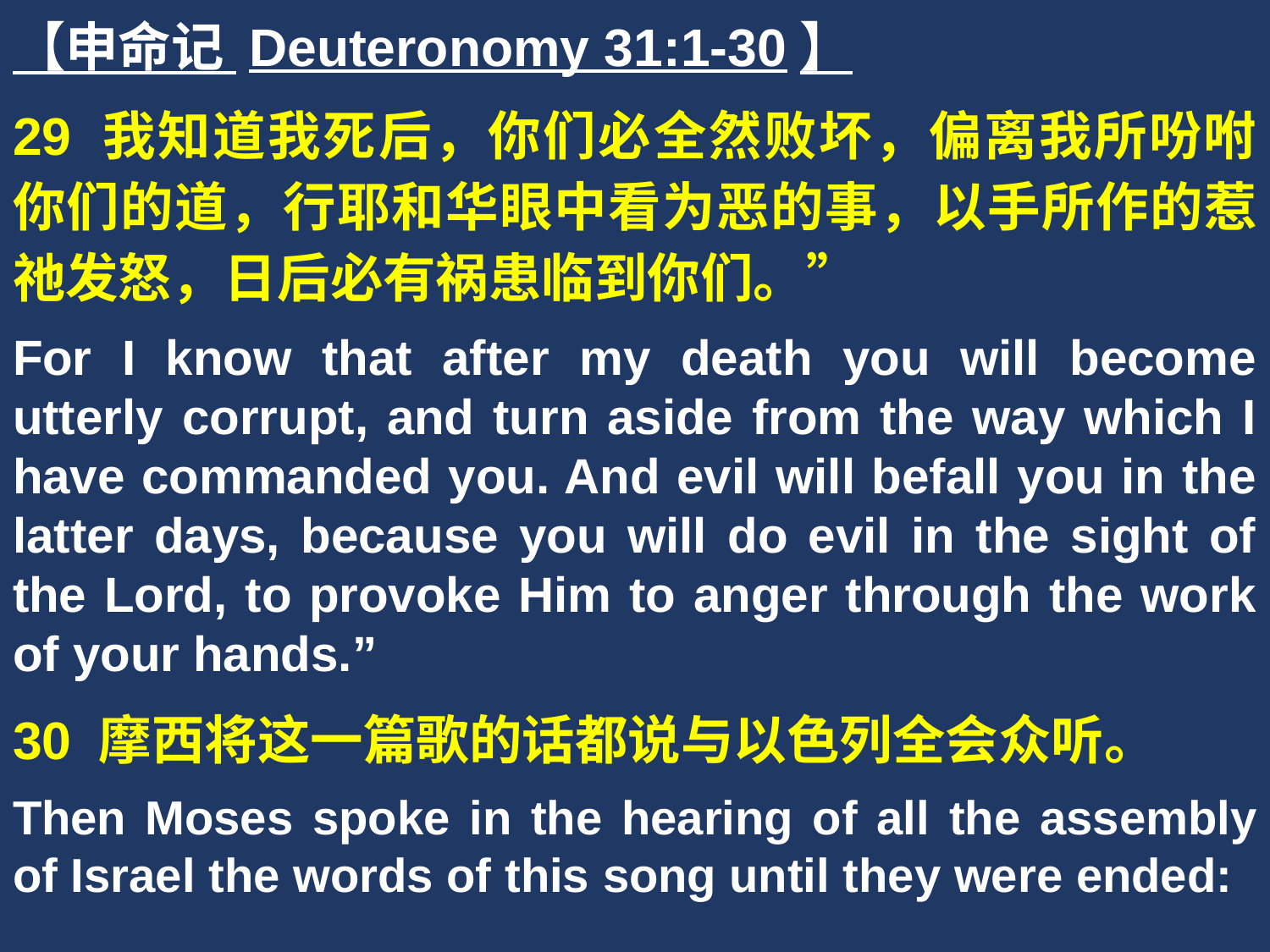

【申命记 Deuteronomy 31:1-30】
29 我知道我死后，你们必全然败坏，偏离我所吩咐你们的道，行耶和华眼中看为恶的事，以手所作的惹祂发怒，日后必有祸患临到你们。”
For I know that after my death you will become utterly corrupt, and turn aside from the way which I have commanded you. And evil will befall you in the latter days, because you will do evil in the sight of the Lord, to provoke Him to anger through the work of your hands.”
30 摩西将这一篇歌的话都说与以色列全会众听。
Then Moses spoke in the hearing of all the assembly of Israel the words of this song until they were ended: